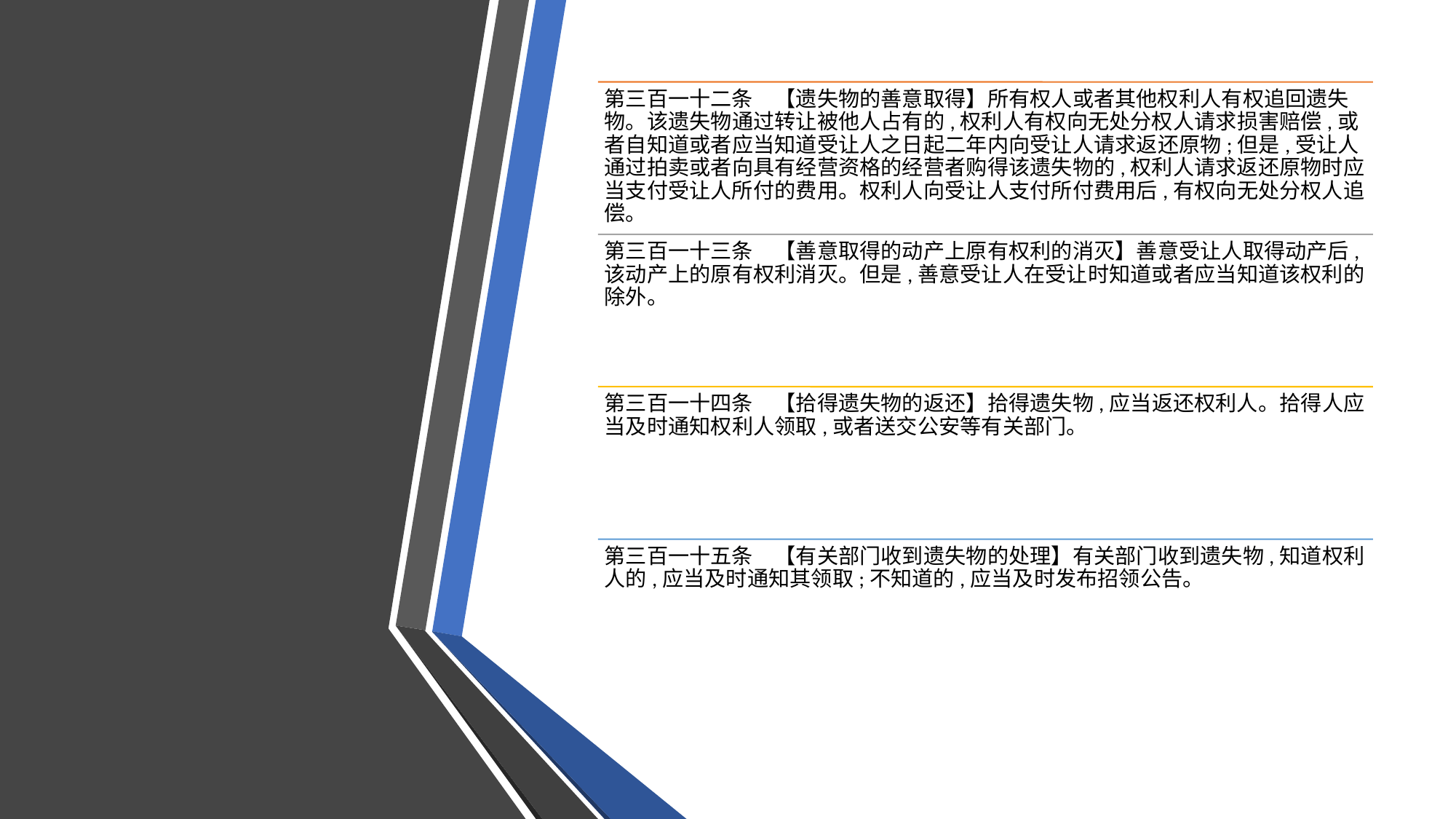

第三百一十二条　【遗失物的善意取得】所有权人或者其他权利人有权追回遗失物。该遗失物通过转让被他人占有的,权利人有权向无处分权人请求损害赔偿,或者自知道或者应当知道受让人之日起二年内向受让人请求返还原物;但是,受让人通过拍卖或者向具有经营资格的经营者购得该遗失物的,权利人请求返还原物时应当支付受让人所付的费用。权利人向受让人支付所付费用后,有权向无处分权人追偿。
第三百一十三条　【善意取得的动产上原有权利的消灭】善意受让人取得动产后,该动产上的原有权利消灭。但是,善意受让人在受让时知道或者应当知道该权利的除外。
第三百一十四条　【拾得遗失物的返还】拾得遗失物,应当返还权利人。拾得人应当及时通知权利人领取,或者送交公安等有关部门。
第三百一十五条　【有关部门收到遗失物的处理】有关部门收到遗失物,知道权利人的,应当及时通知其领取;不知道的,应当及时发布招领公告。